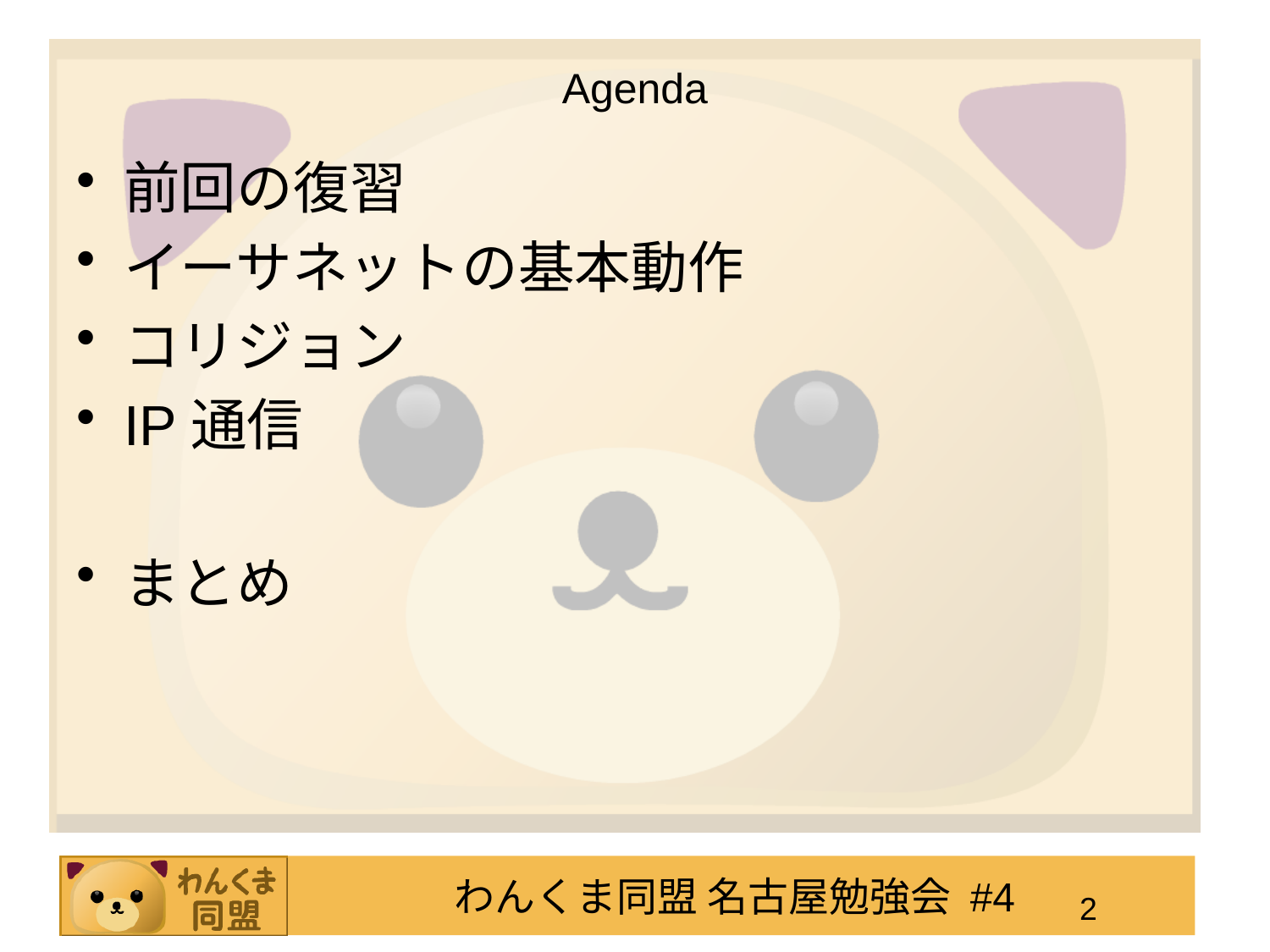

# Agenda
前回の復習
イーサネットの基本動作
コリジョン
IP通信

まとめ